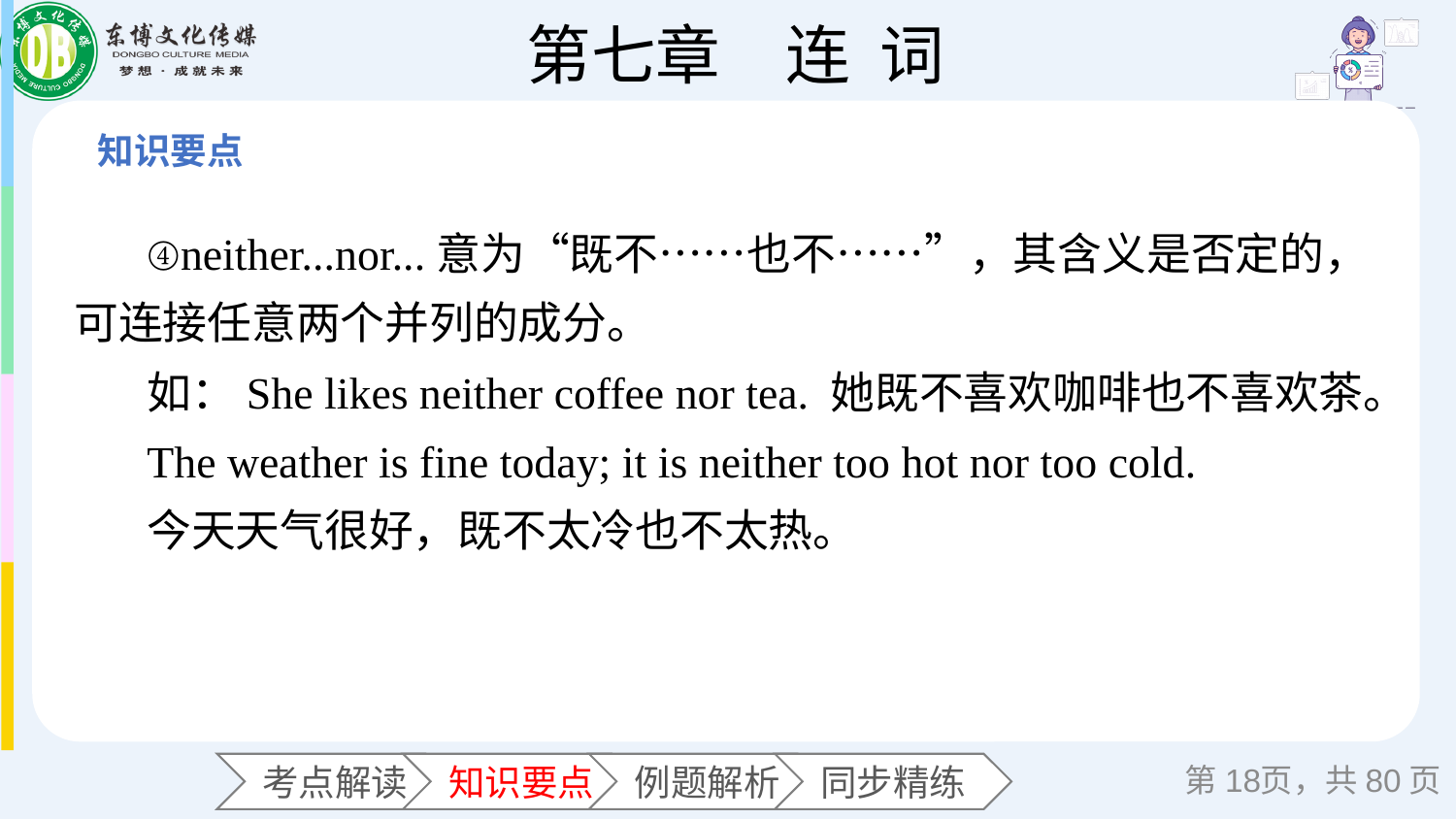

④neither...nor...意为“既不……也不……”，其含义是否定的，可连接任意两个并列的成分。
如：She likes neither coffee nor tea. 她既不喜欢咖啡也不喜欢茶。
The weather is fine today; it is neither too hot nor too cold.
今天天气很好，既不太冷也不太热。

第18页，共80页